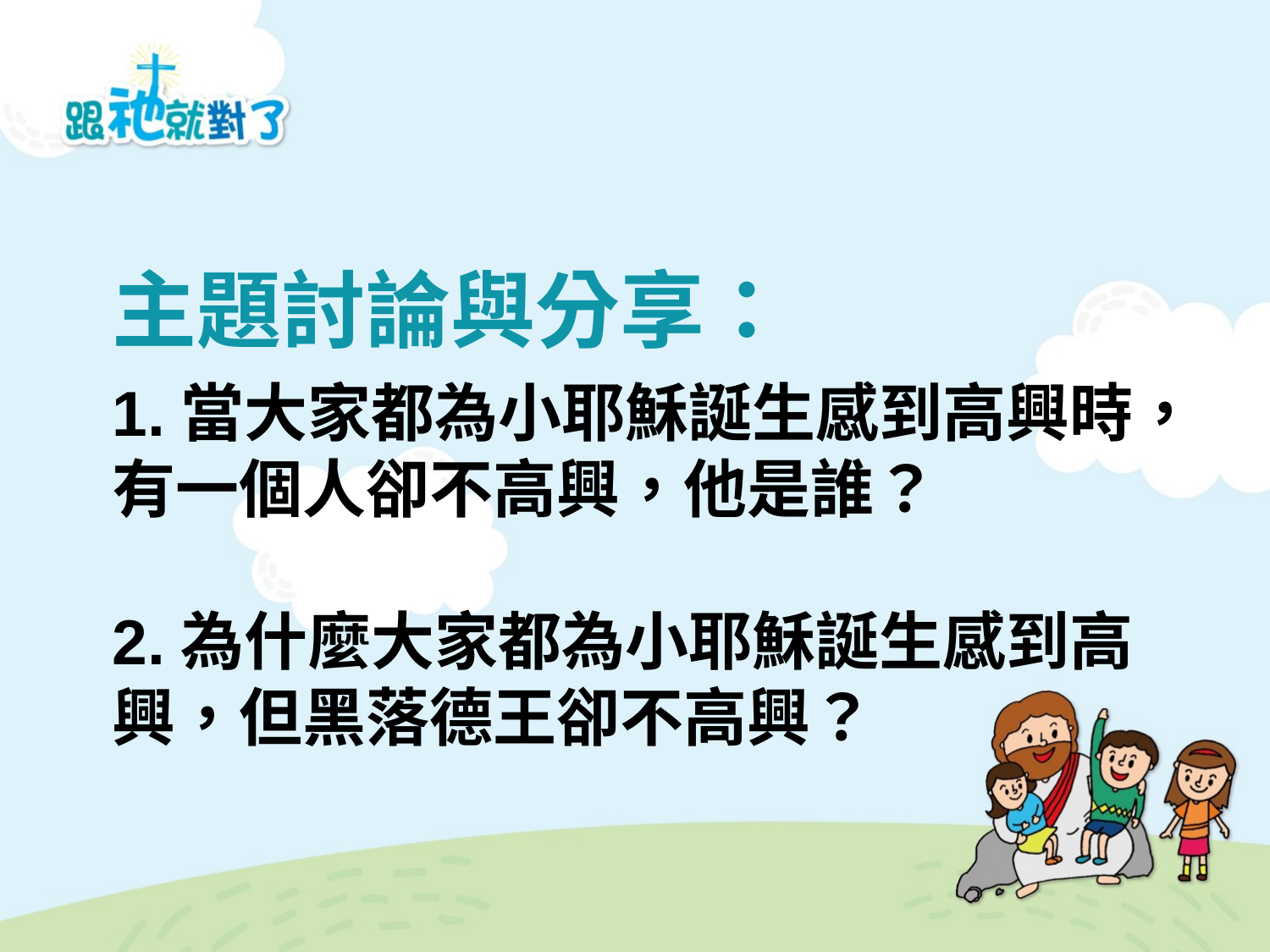

主題討論與分享：
1.當大家都為小耶穌誕生感到高興時，有一個人卻不高興，他是誰？

2.為什麼大家都為小耶穌誕生感到高興，但黑落德王卻不高興？